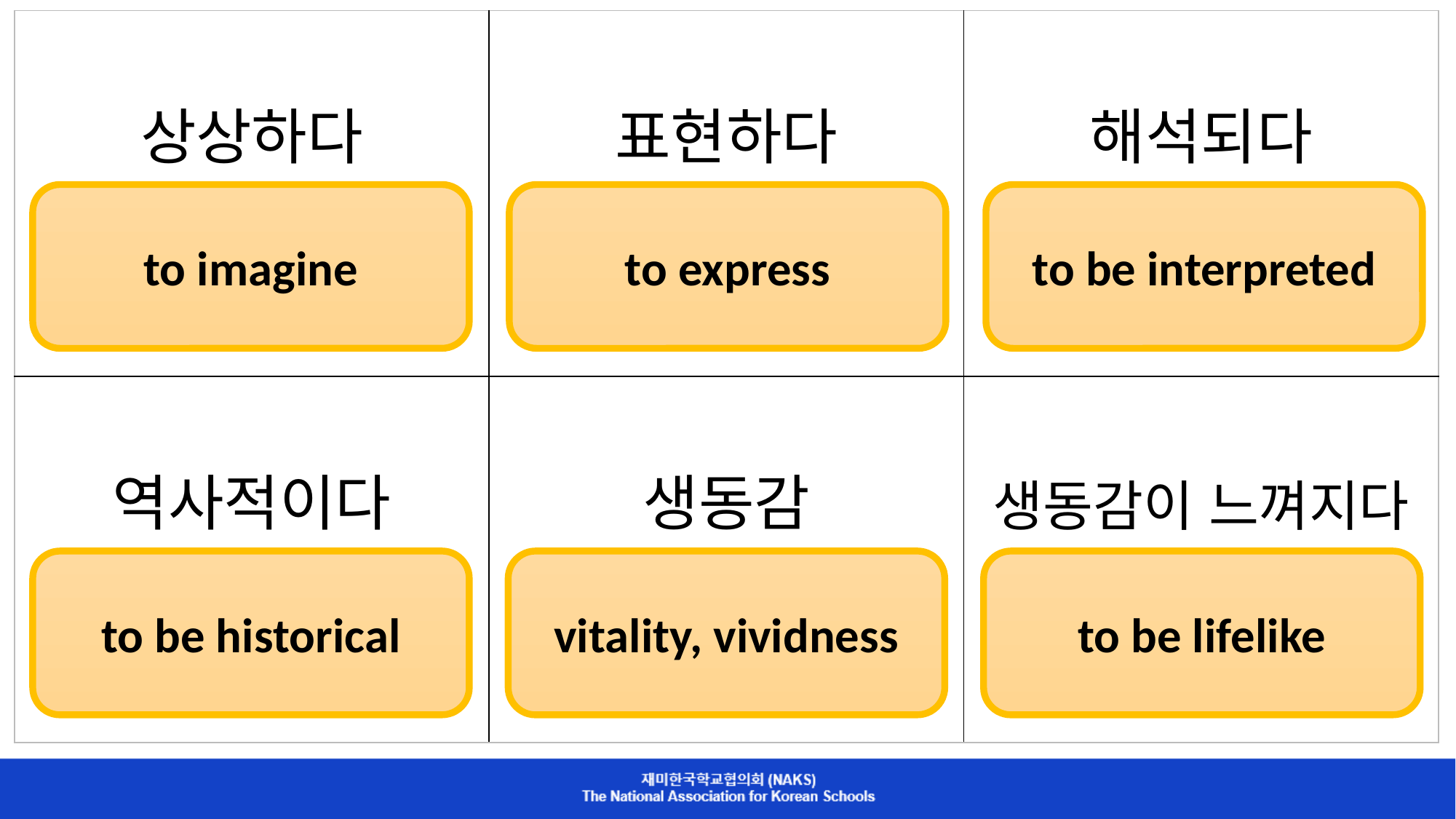

| 상상하다 | 표현하다 | 해석되다 |
| --- | --- | --- |
| 역사적이다 | 생동감 | 생동감이 느껴지다 |
to imagine
to express
to be interpreted
to be historical
vitality, vividness
to be lifelike